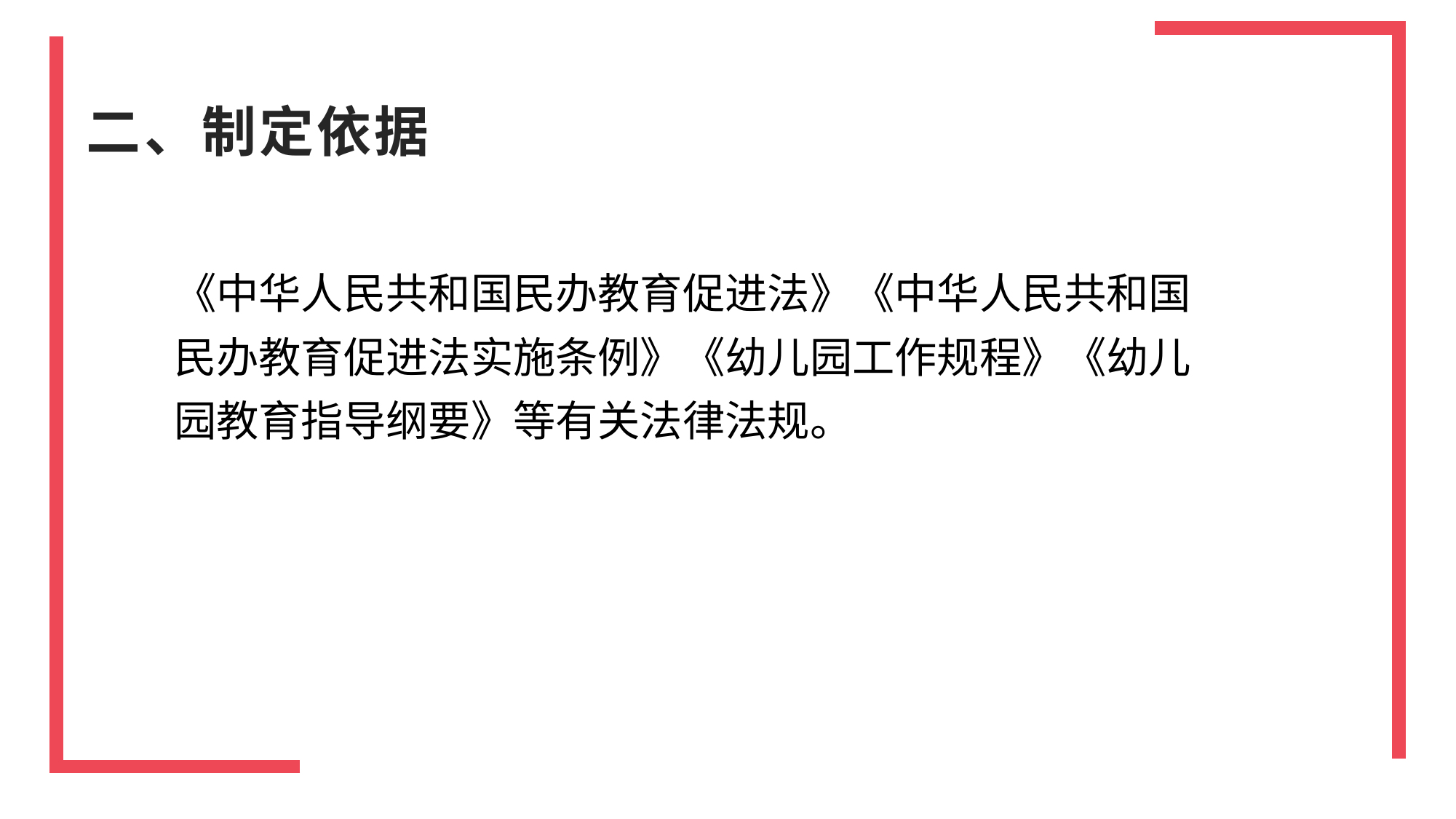

# 二、制定依据
《中华人民共和国民办教育促进法》《中华人民共和国民办教育促进法实施条例》《幼儿园工作规程》《幼儿园教育指导纲要》等有关法律法规。